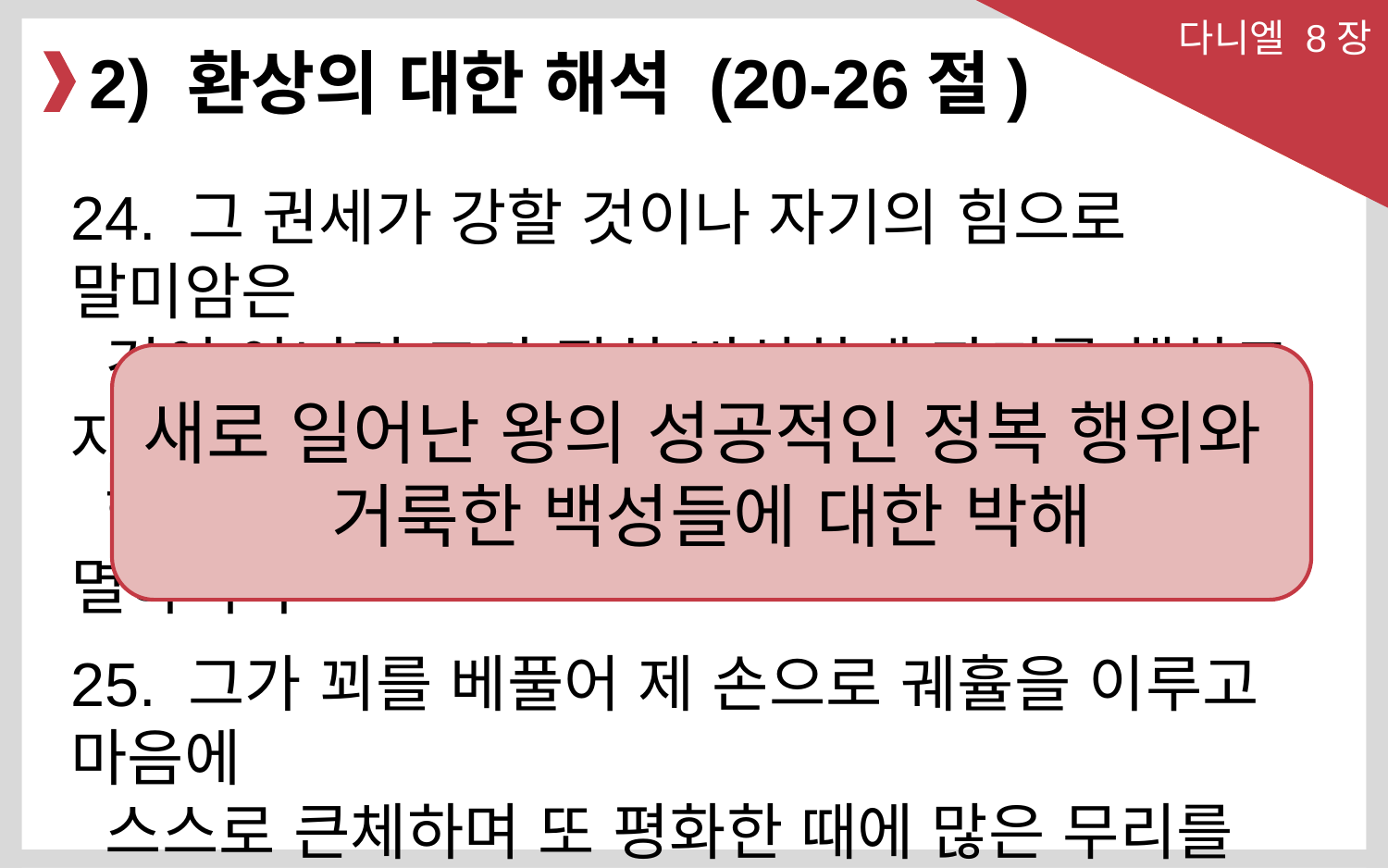

다니엘 8장
2) 환상의 대한 해석 (20-26절)

24. 그 권세가 강할 것이나 자기의 힘으로 말미암은
  것이 아니며 그가 장차 비상하게 파괴를 행하고 자의로
  행하여 형통하며 강한 자들과 거룩한 백성을 멸하리라
25. 그가 꾀를 베풀어 제 손으로 궤휼을 이루고 마음에
  스스로 큰체하며 또 평화한 때에 많은 무리를 멸하며
  또 스스로 서서 만왕의 왕을 대적할 것이나 그가 사람의
  손을 말미암지 않고 깨어지리라
새로 일어난 왕의 성공적인 정복 행위와
거룩한 백성들에 대한 박해